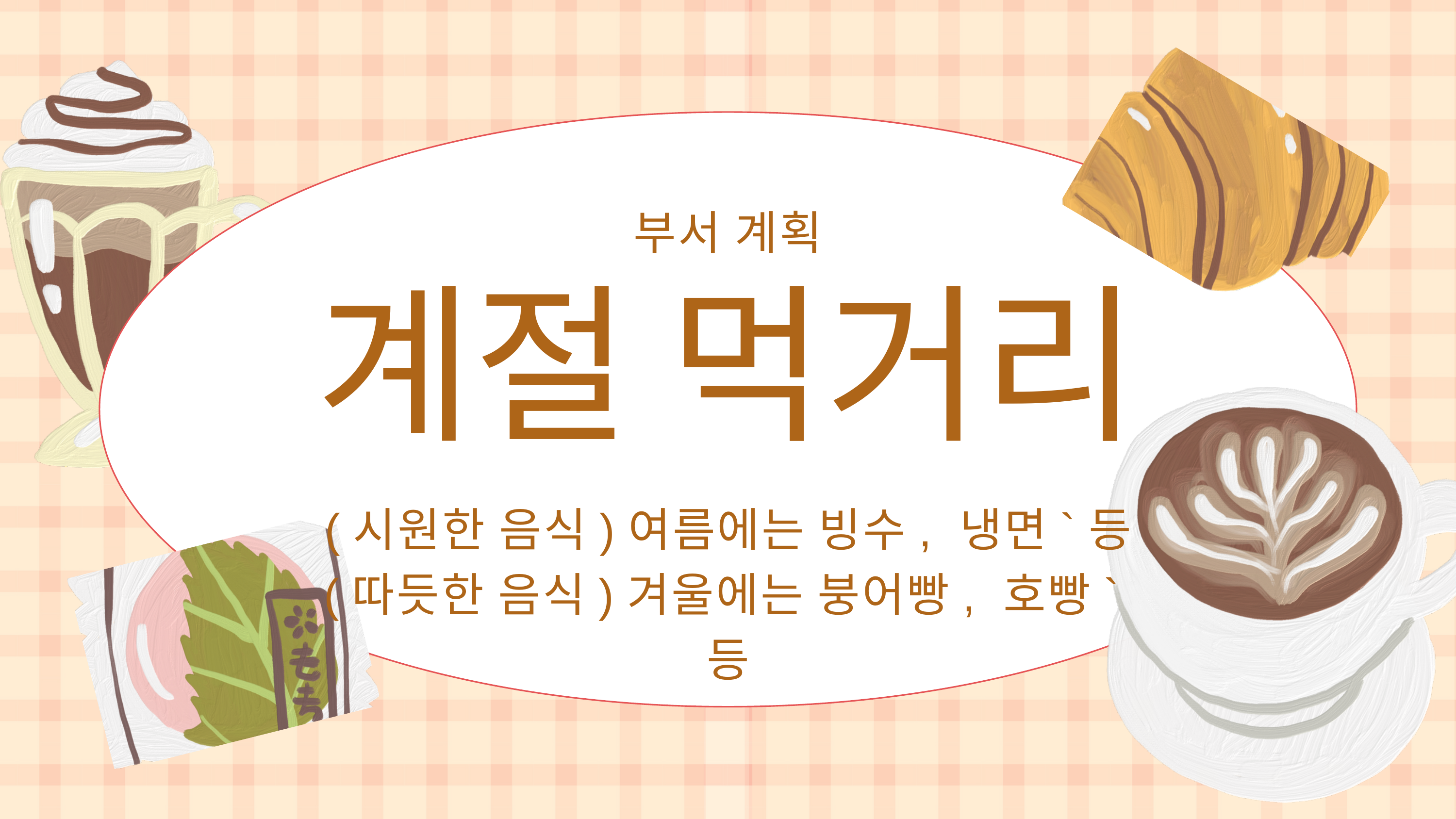

부서 계획
계절 먹거리

(시원한 음식)여름에는 빙수, 냉면`등
(따듯한 음식)겨울에는 붕어빵, 호빵`등